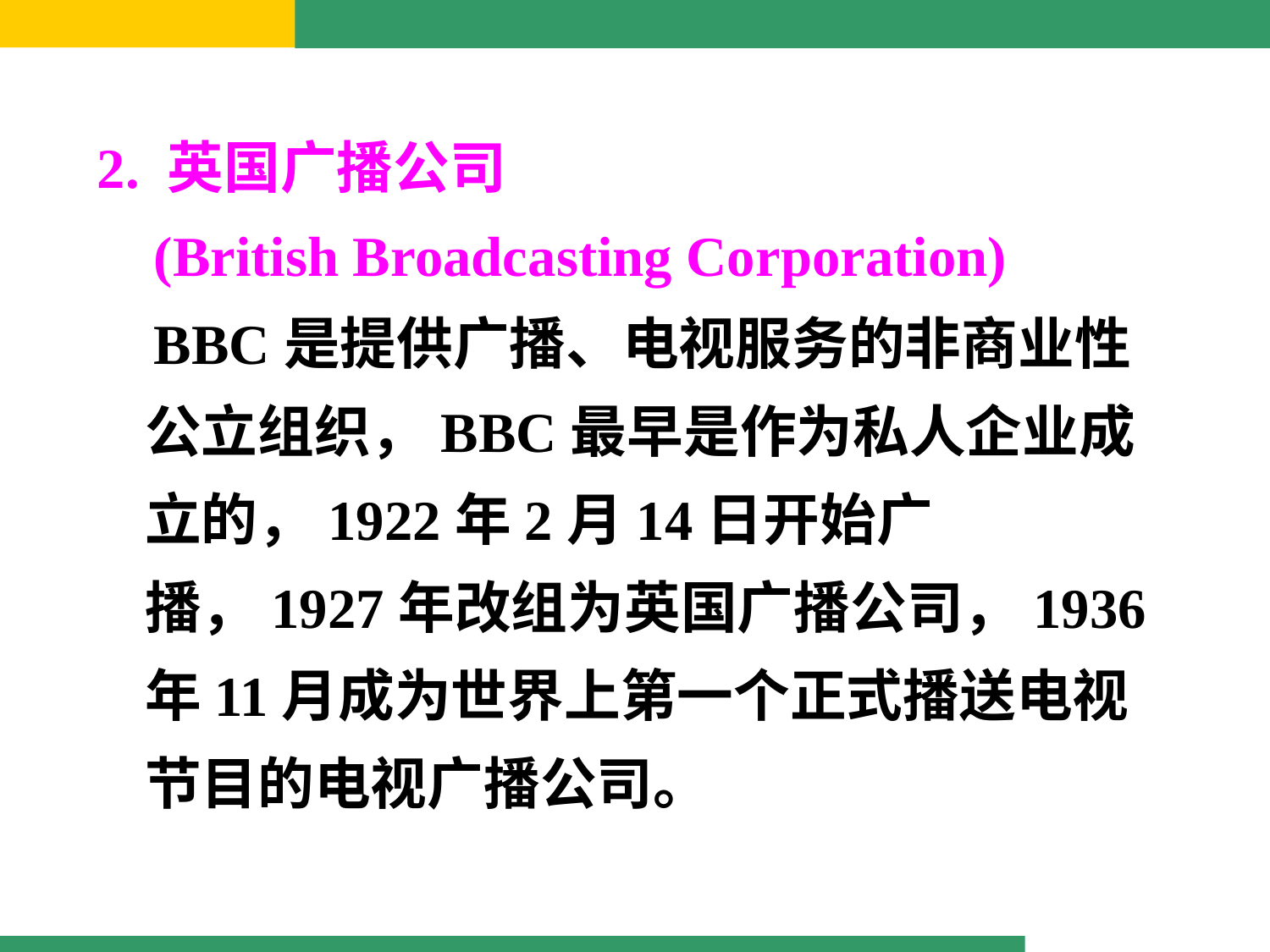

2. 英国广播公司
    (British Broadcasting Corporation)
    BBC是提供广播、电视服务的非商业性公立组织，BBC最早是作为私人企业成立的，1922年2月14日开始广播，1927年改组为英国广播公司，1936年11月成为世界上第一个正式播送电视节目的电视广播公司。